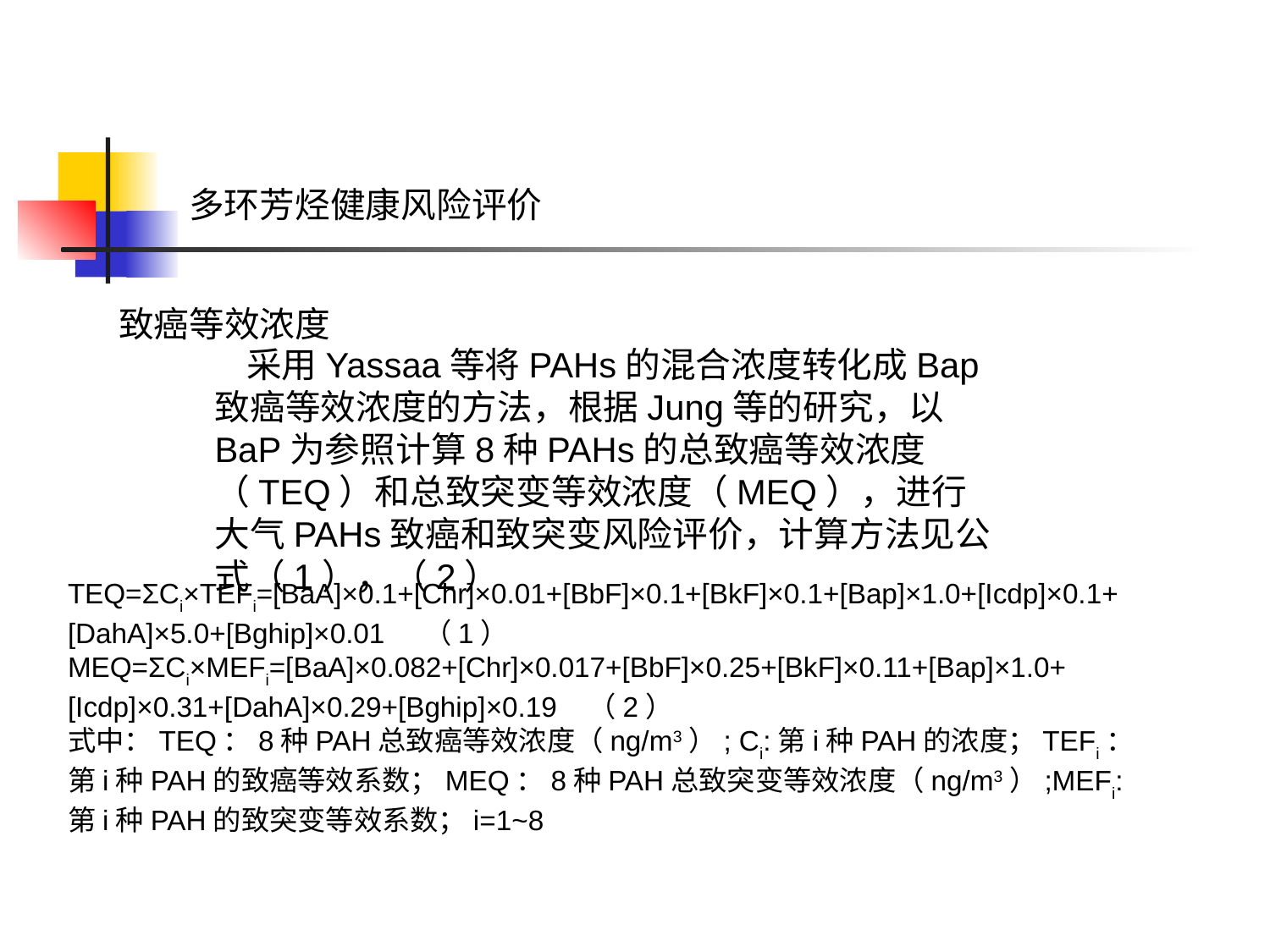

多环芳烃健康风险评价
致癌等效浓度
   采用Yassaa等将PAHs的混合浓度转化成Bap致癌等效浓度的方法，根据Jung等的研究，以BaP为参照计算8种PAHs的总致癌等效浓度（TEQ）和总致突变等效浓度（MEQ），进行大气PAHs致癌和致突变风险评价，计算方法见公式（1），（2）
TEQ=ΣCi×TEFi=[BaA]×0.1+[Chr]×0.01+[BbF]×0.1+[BkF]×0.1+[Bap]×1.0+[Icdp]×0.1+[DahA]×5.0+[Bghip]×0.01    （1）
MEQ=ΣCi×MEFi=[BaA]×0.082+[Chr]×0.017+[BbF]×0.25+[BkF]×0.11+[Bap]×1.0+[Icdp]×0.31+[DahA]×0.29+[Bghip]×0.19   （2）
式中：TEQ：8种PAH总致癌等效浓度（ng/m3）; Ci:第i种PAH的浓度；TEFi：第i种PAH的致癌等效系数；MEQ：8种PAH总致突变等效浓度（ng/m3）;MEFi:第i种PAH的致突变等效系数；i=1~8